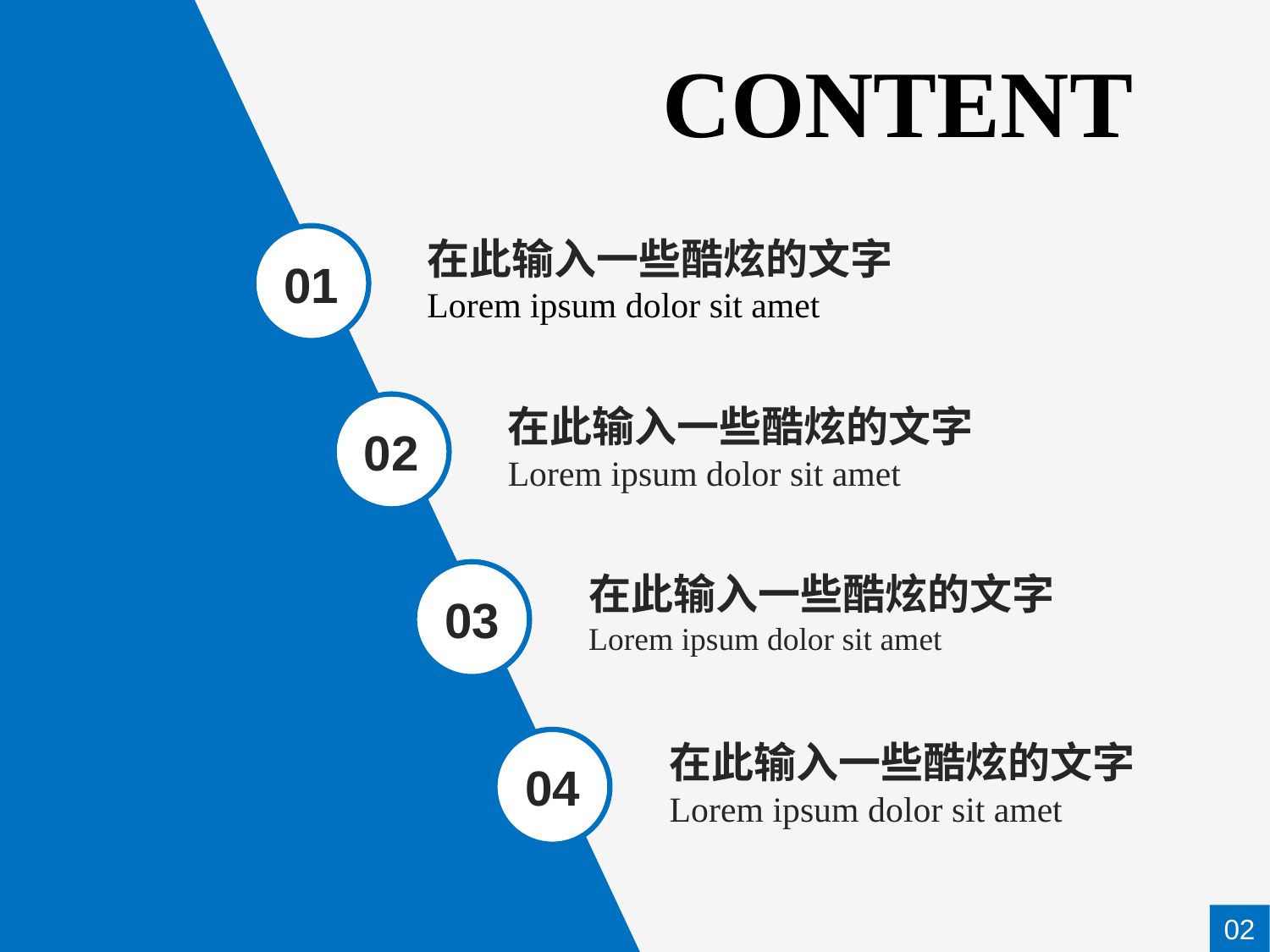

CONTENT

01
在此输入一些酷炫的文字
Lorem ipsum dolor sit amet
在此输入一些酷炫的文字
Lorem ipsum dolor sit amet

02
在此输入一些酷炫的文字
Lorem ipsum dolor sit amet

03

04
在此输入一些酷炫的文字
Lorem ipsum dolor sit amet
02